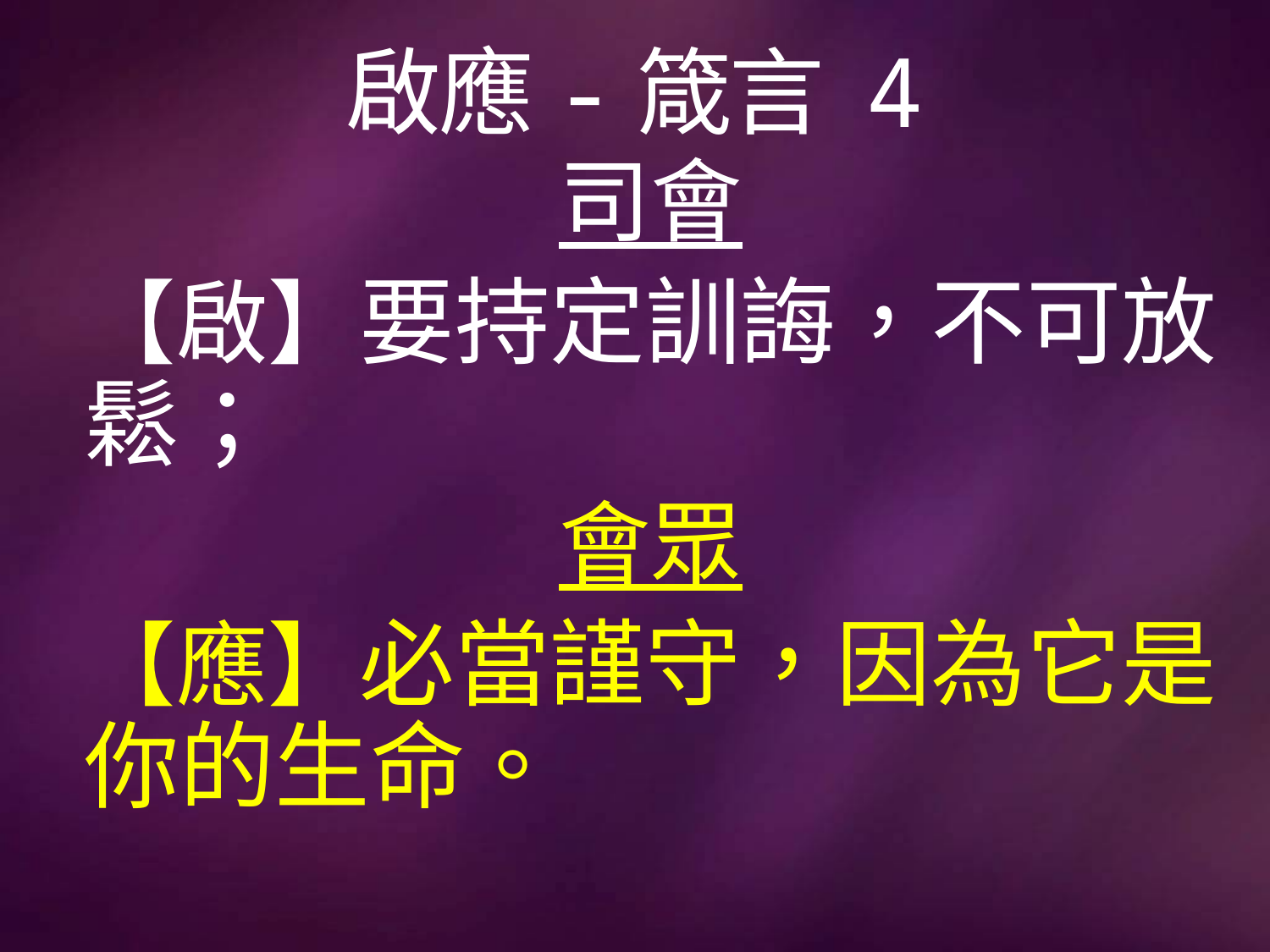

# 啟應-箴言 4
司會
【啟】要持定訓誨，不可放鬆；
會眾
【應】必當謹守，因為它是你的生命。